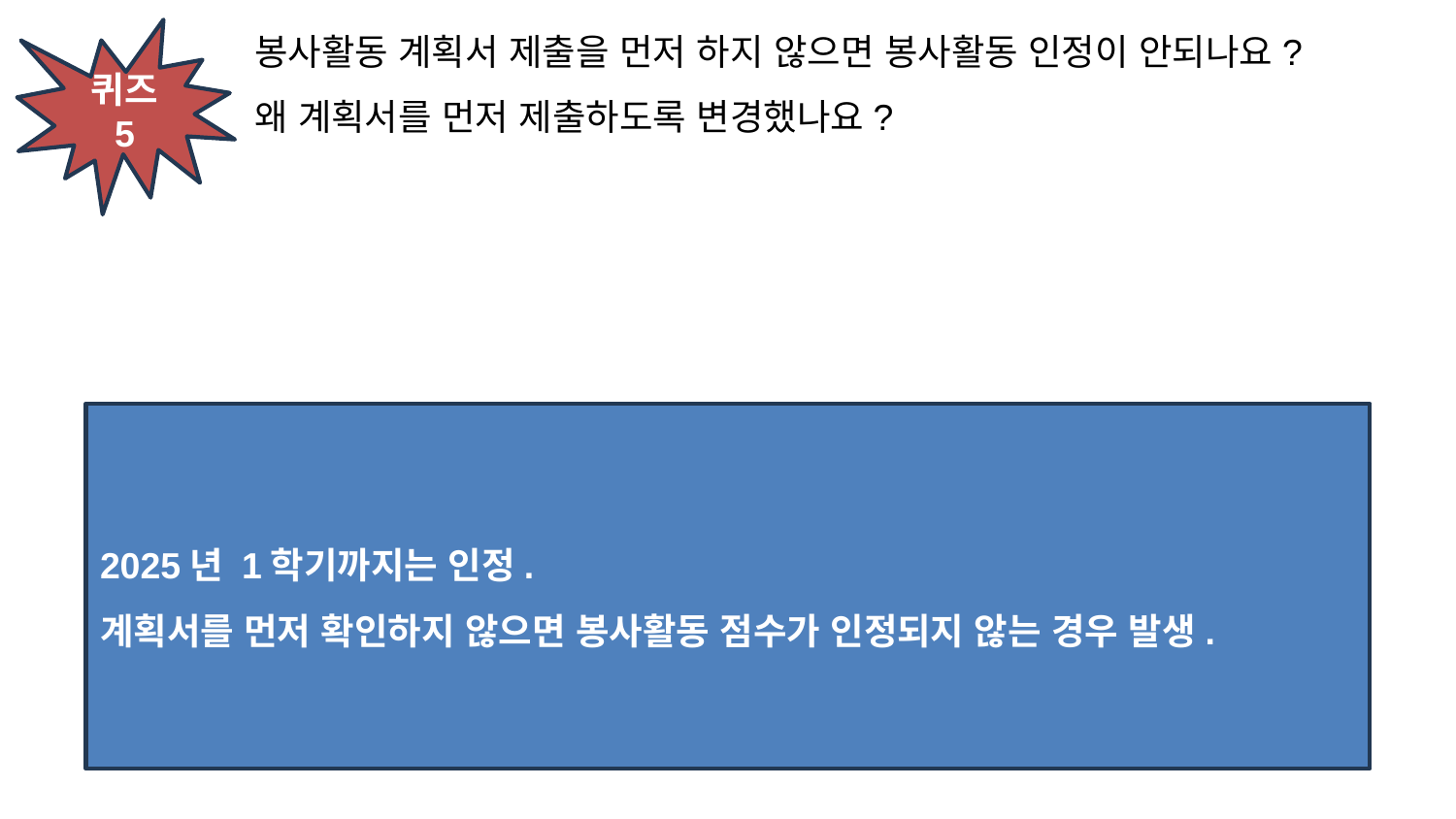

봉사활동 계획서 제출을 먼저 하지 않으면 봉사활동 인정이 안되나요?
왜 계획서를 먼저 제출하도록 변경했나요?
퀴즈 5
2025년 1학기까지는 인정.
계획서를 먼저 확인하지 않으면 봉사활동 점수가 인정되지 않는 경우 발생.